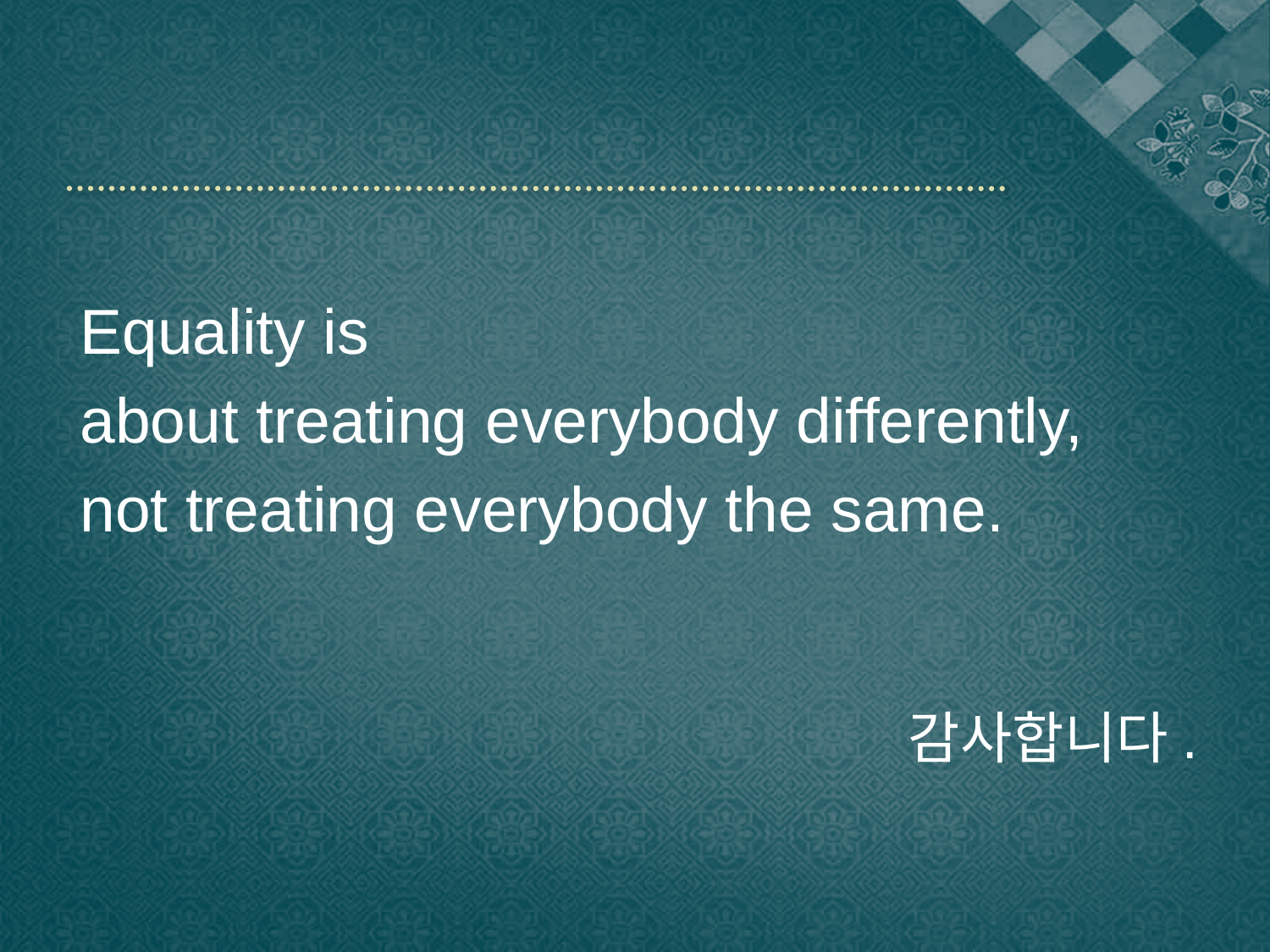

#

Equality is
about treating everybody differently,
not treating everybody the same.

                                                      감사합니다.